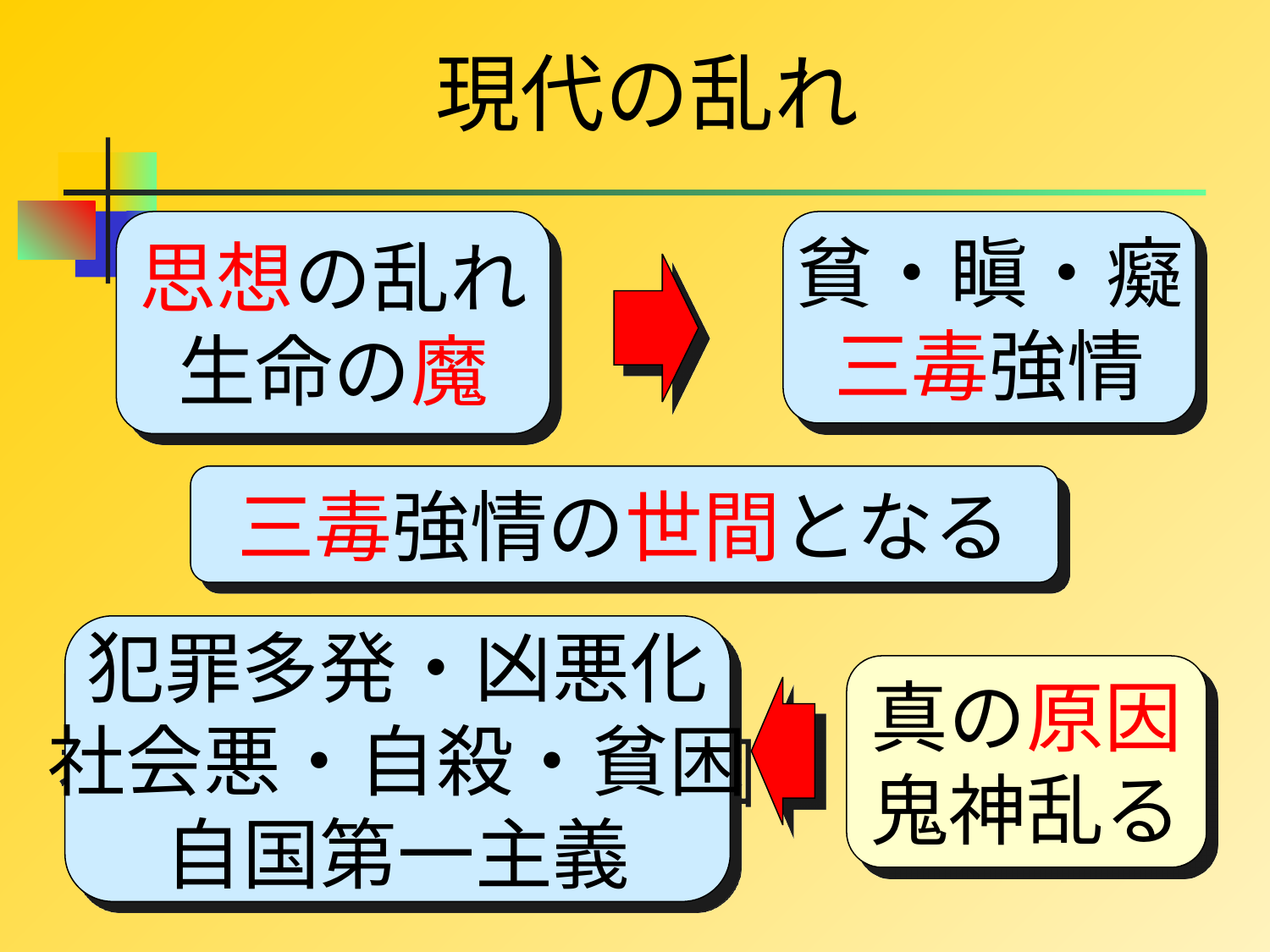

# 現代の乱れ
思想の乱れ
生命の魔
貧・瞋・癡
三毒強情

三毒強情の世間となる
犯罪多発・凶悪化
社会悪・自殺・貧困
自国第一主義
真の原因
鬼神乱る